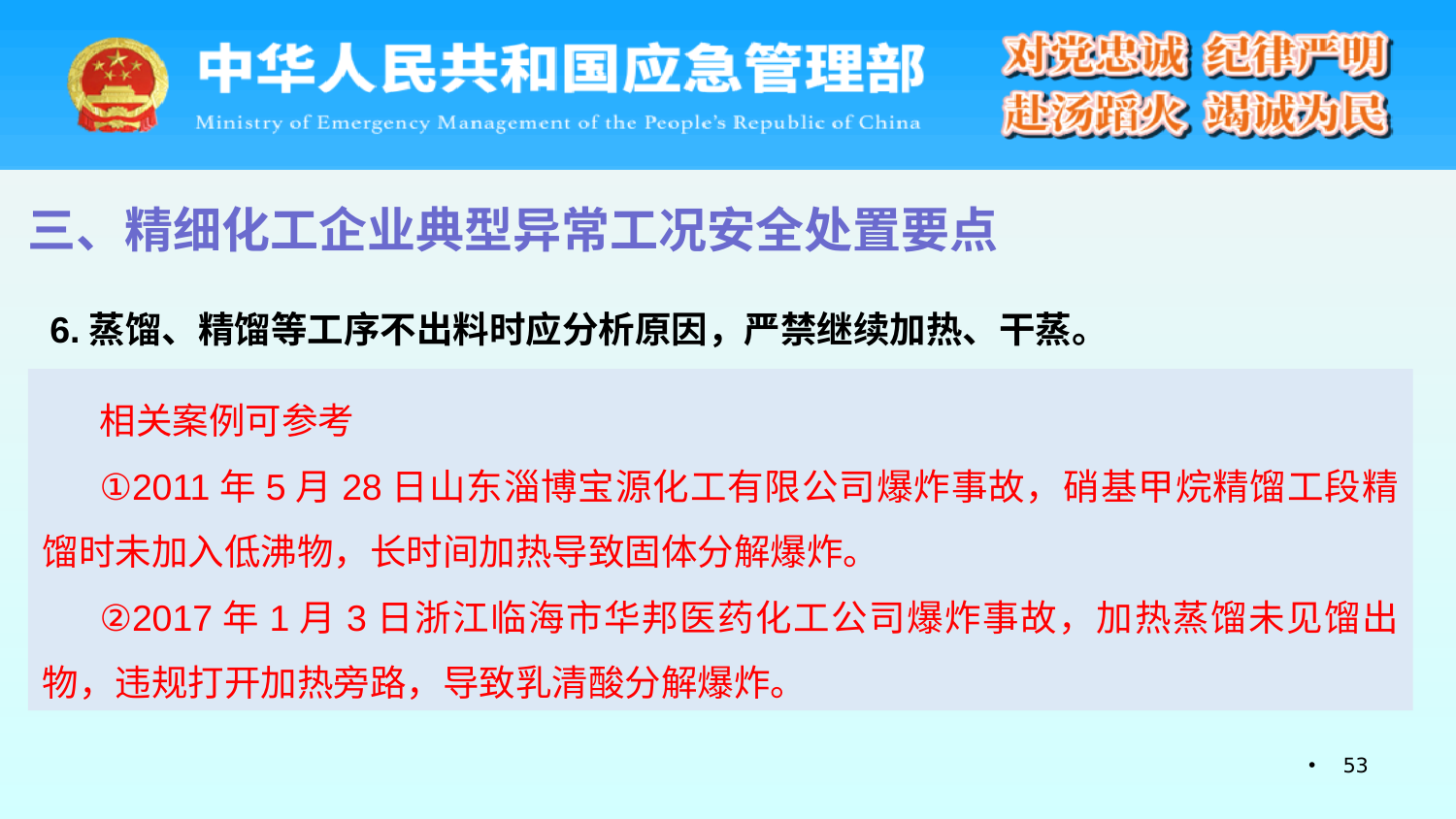

三、精细化工企业典型异常工况安全处置要点
6.蒸馏、精馏等工序不出料时应分析原因，严禁继续加热、干蒸。
相关案例可参考
①2011年5月28日山东淄博宝源化工有限公司爆炸事故，硝基甲烷精馏工段精馏时未加入低沸物，长时间加热导致固体分解爆炸。
②2017年1月3日浙江临海市华邦医药化工公司爆炸事故，加热蒸馏未见馏出物，违规打开加热旁路，导致乳清酸分解爆炸。
53